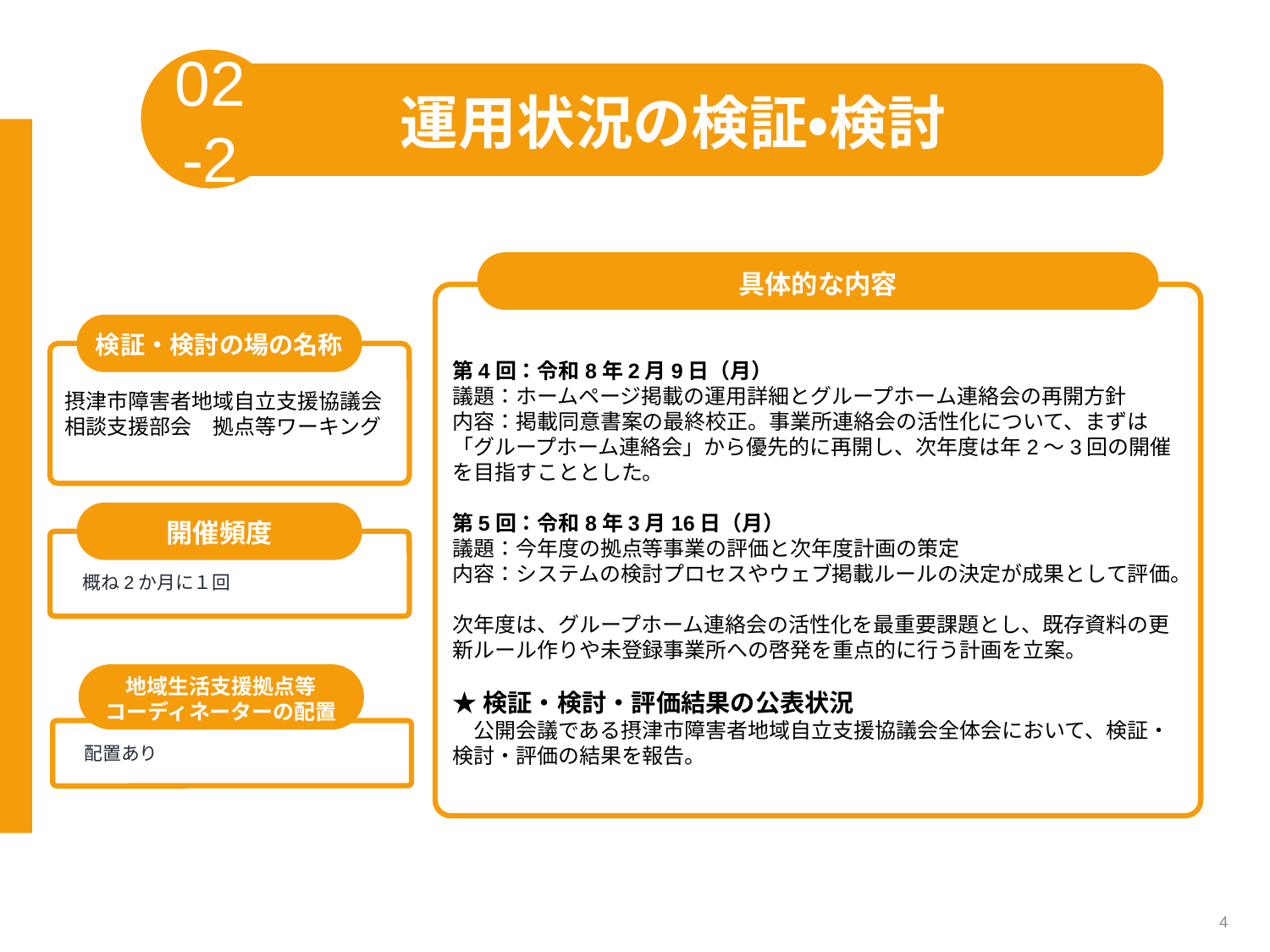

02-2

運用状況の検証・検討

具体的な内容

第4回：令和8年2月9日（月）
議題：ホームページ掲載の運用詳細とグループホーム連絡会の再開方針
内容：掲載同意書案の最終校正。事業所連絡会の活性化について、まずは「グループホーム連絡会」から優先的に再開し、次年度は年2～3回の開催を目指すこととした。

第5回：令和8年3月16日（月）
議題：今年度の拠点等事業の評価と次年度計画の策定
内容：システムの検討プロセスやウェブ掲載ルールの決定が成果として評価。
次年度は、グループホーム連絡会の活性化を最重要課題とし、既存資料の更新ルール作りや未登録事業所への啓発を重点的に行う計画を立案。

★検証・検討・評価結果の公表状況
　公開会議である摂津市障害者地域自立支援協議会全体会において、検証・検討・評価の結果を報告。
検証・検討の場の名称
摂津市障害者地域自立支援協議会
相談支援部会　拠点等ワーキング

開催頻度

概ね2か月に１回
地域生活支援拠点等
コーディネーターの配置

配置あり
4